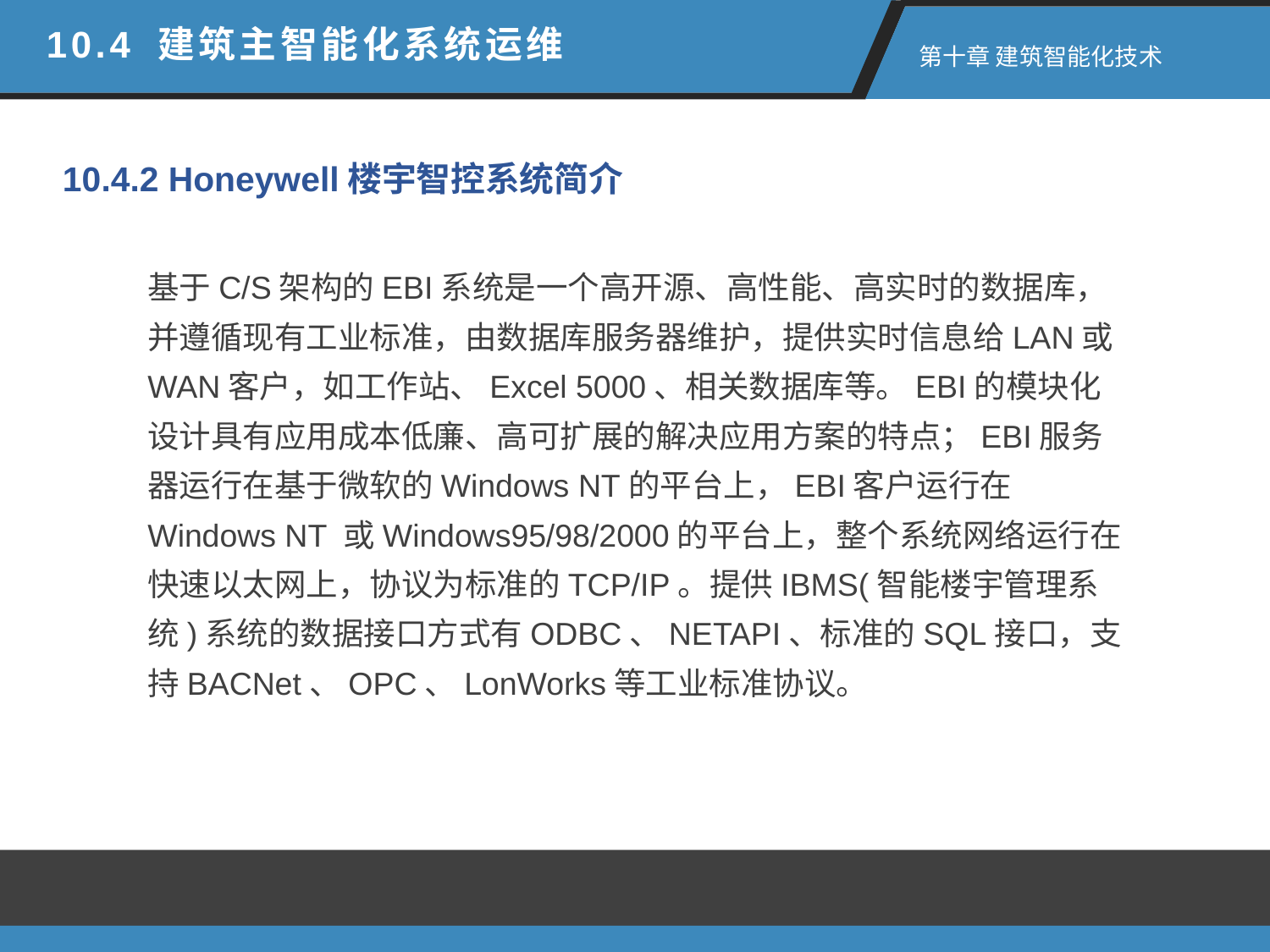

10.4 建筑主智能化系统运维
第十章 建筑智能化技术
10.4.2 Honeywell楼宇智控系统简介
基于C/S架构的EBI系统是一个高开源、高性能、高实时的数据库，并遵循现有工业标准，由数据库服务器维护，提供实时信息给LAN或WAN客户，如工作站、Excel 5000、相关数据库等。EBI的模块化设计具有应用成本低廉、高可扩展的解决应用方案的特点；EBI服务器运行在基于微软的Windows NT的平台上，EBI客户运行在Windows NT 或Windows95/98/2000的平台上，整个系统网络运行在快速以太网上，协议为标准的TCP/IP。提供IBMS(智能楼宇管理系统)系统的数据接口方式有ODBC、NETAPI、标准的SQL接口，支持BACNet、OPC、LonWorks等工业标准协议。